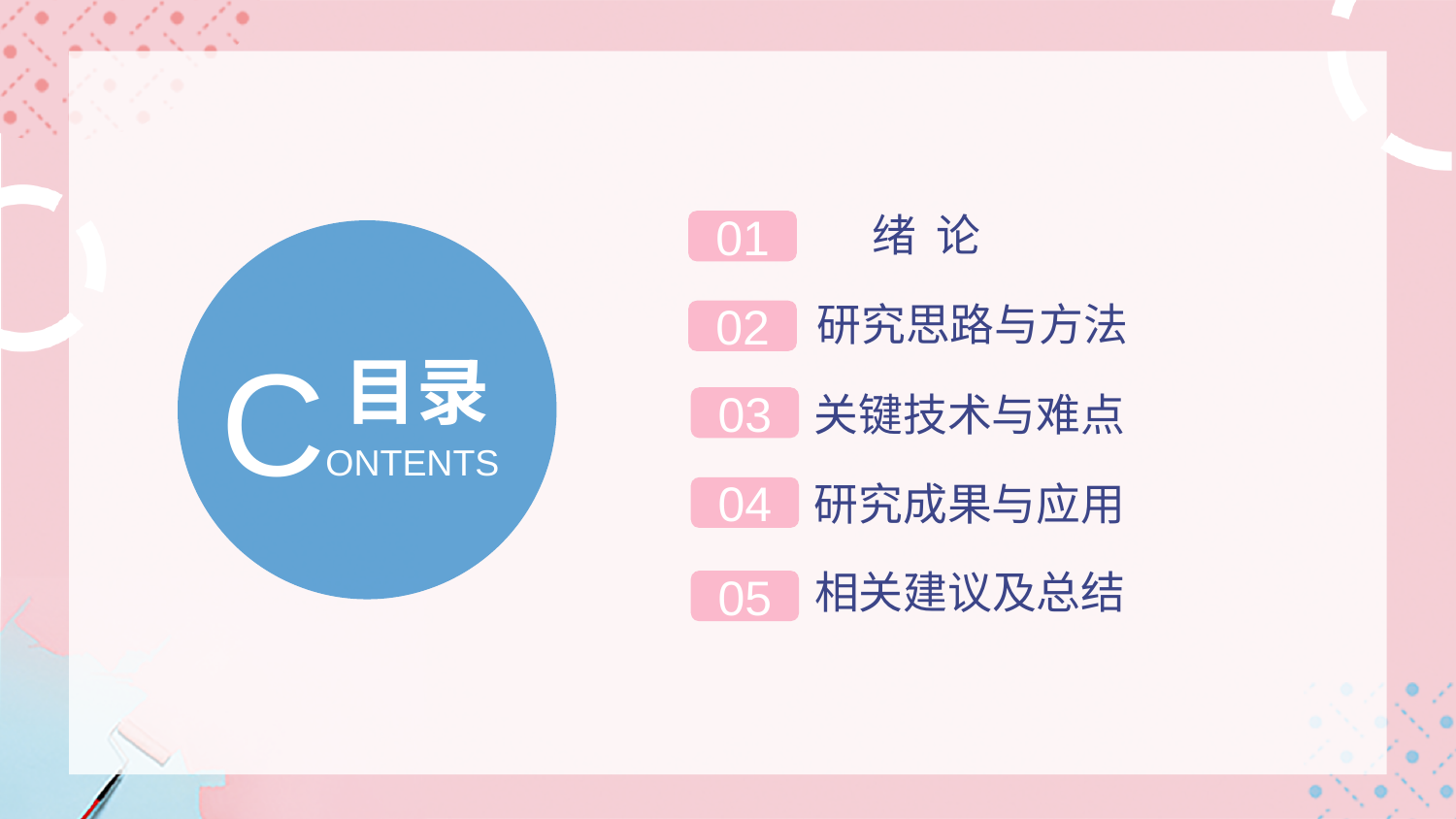

绪  论
01

             研究思路与方法
02
CONTENTS
目录
             关键技术与难点
03
             研究成果与应用
04
             相关建议及总结
05